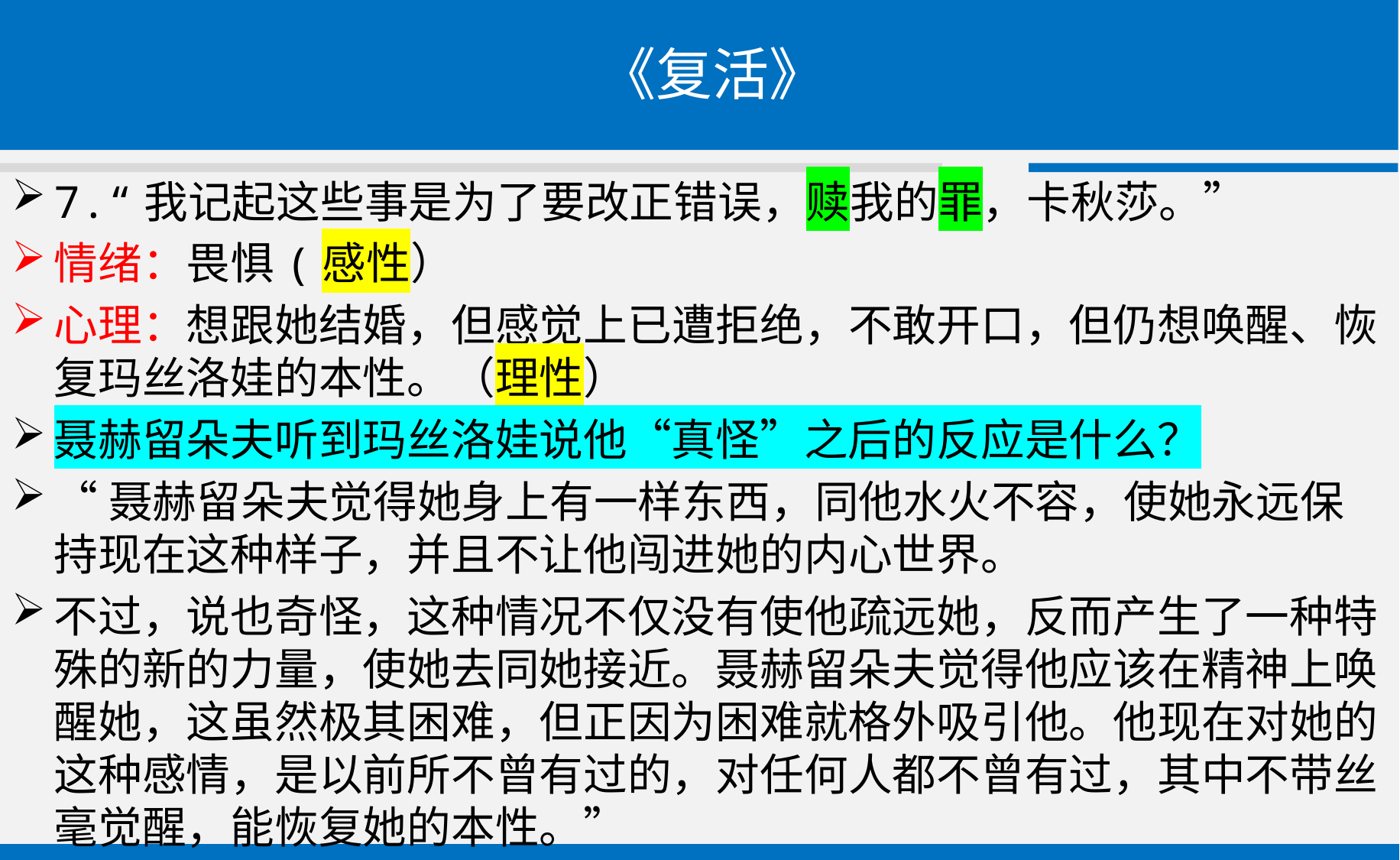

# 《复活》
7.“我记起这些事是为了要改正错误，赎我的罪，卡秋莎。”
情绪：畏惧(感性）
心理：想跟她结婚，但感觉上已遭拒绝，不敢开口，但仍想唤醒、恢复玛丝洛娃的本性。（理性）
聂赫留朵夫听到玛丝洛娃说他“真怪”之后的反应是什么？
“聂赫留朵夫觉得她身上有一样东西，同他水火不容，使她永远保持现在这种样子，并且不让他闯进她的内心世界。
不过，说也奇怪，这种情况不仅没有使他疏远她，反而产生了一种特殊的新的力量，使她去同她接近。聂赫留朵夫觉得他应该在精神上唤醒她，这虽然极其困难，但正因为困难就格外吸引他。他现在对她的这种感情，是以前所不曾有过的，对任何人都不曾有过，其中不带丝毫觉醒，能恢复她的本性。”